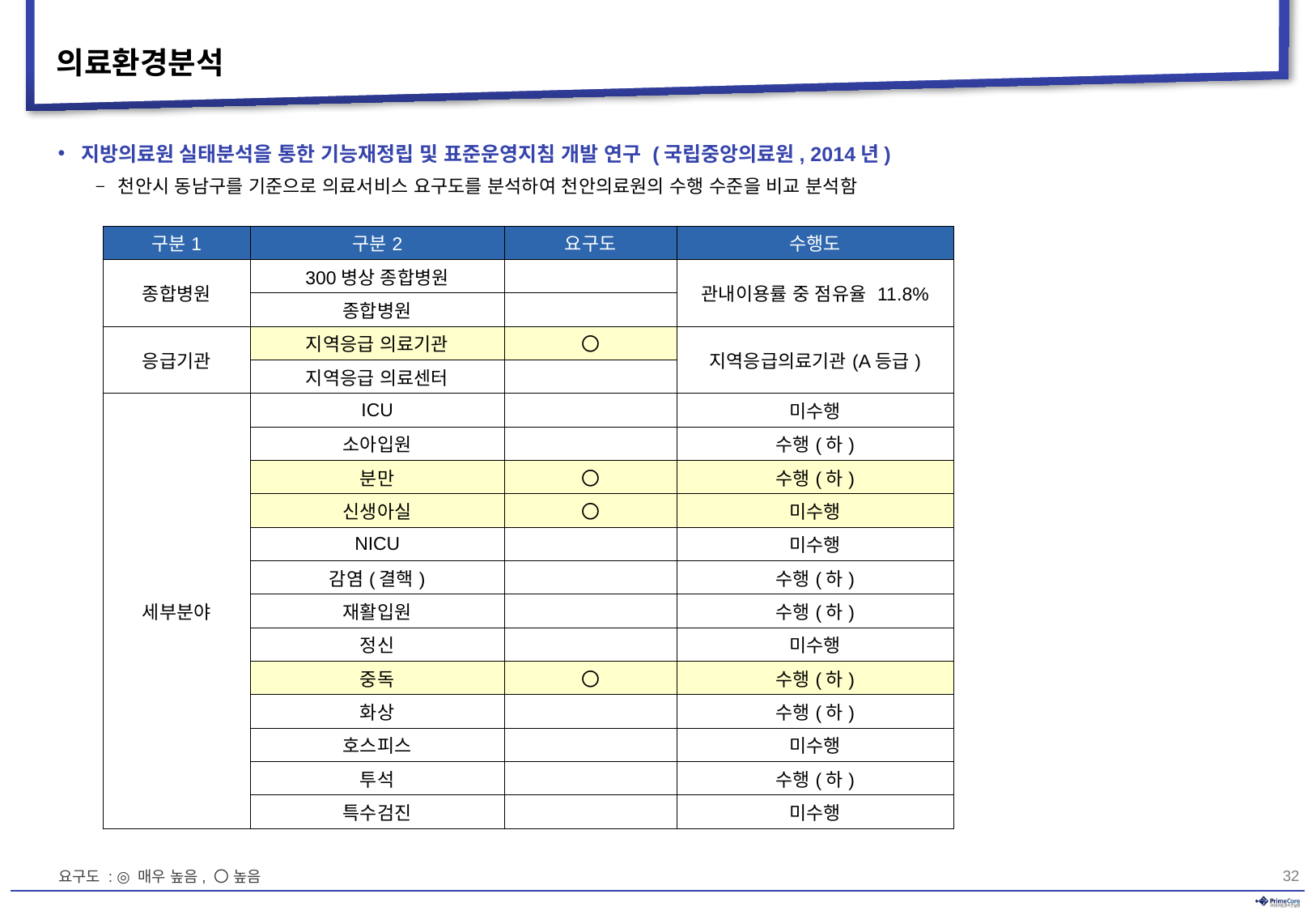

# 의료환경분석
지방의료원 실태분석을 통한 기능재정립 및 표준운영지침 개발 연구 (국립중앙의료원, 2014년)
천안시 동남구를 기준으로 의료서비스 요구도를 분석하여 천안의료원의 수행 수준을 비교 분석함
| 구분1 | 구분2 | 요구도 | 수행도 |
| --- | --- | --- | --- |
| 종합병원 | 300병상 종합병원 |  | 관내이용률 중 점유율 11.8% |
|  | 종합병원 |  |  |
| 응급기관 | 지역응급 의료기관 | 〇 | 지역응급의료기관(A등급) |
|  | 지역응급 의료센터 |  |  |
| 세부분야 | ICU |  | 미수행 |
|  | 소아입원 |  | 수행(하) |
|  | 분만 | 〇 | 수행(하) |
|  | 신생아실 | 〇 | 미수행 |
|  | NICU |  | 미수행 |
|  | 감염(결핵) |  | 수행(하) |
|  | 재활입원 |  | 수행(하) |
|  | 정신 |  | 미수행 |
|  | 중독 | 〇 | 수행(하) |
|  | 화상 |  | 수행(하) |
|  | 호스피스 |  | 미수행 |
|  | 투석 |  | 수행(하) |
|  | 특수검진 |  | 미수행 |
요구도 : ◎ 매우 높음, 〇 높음